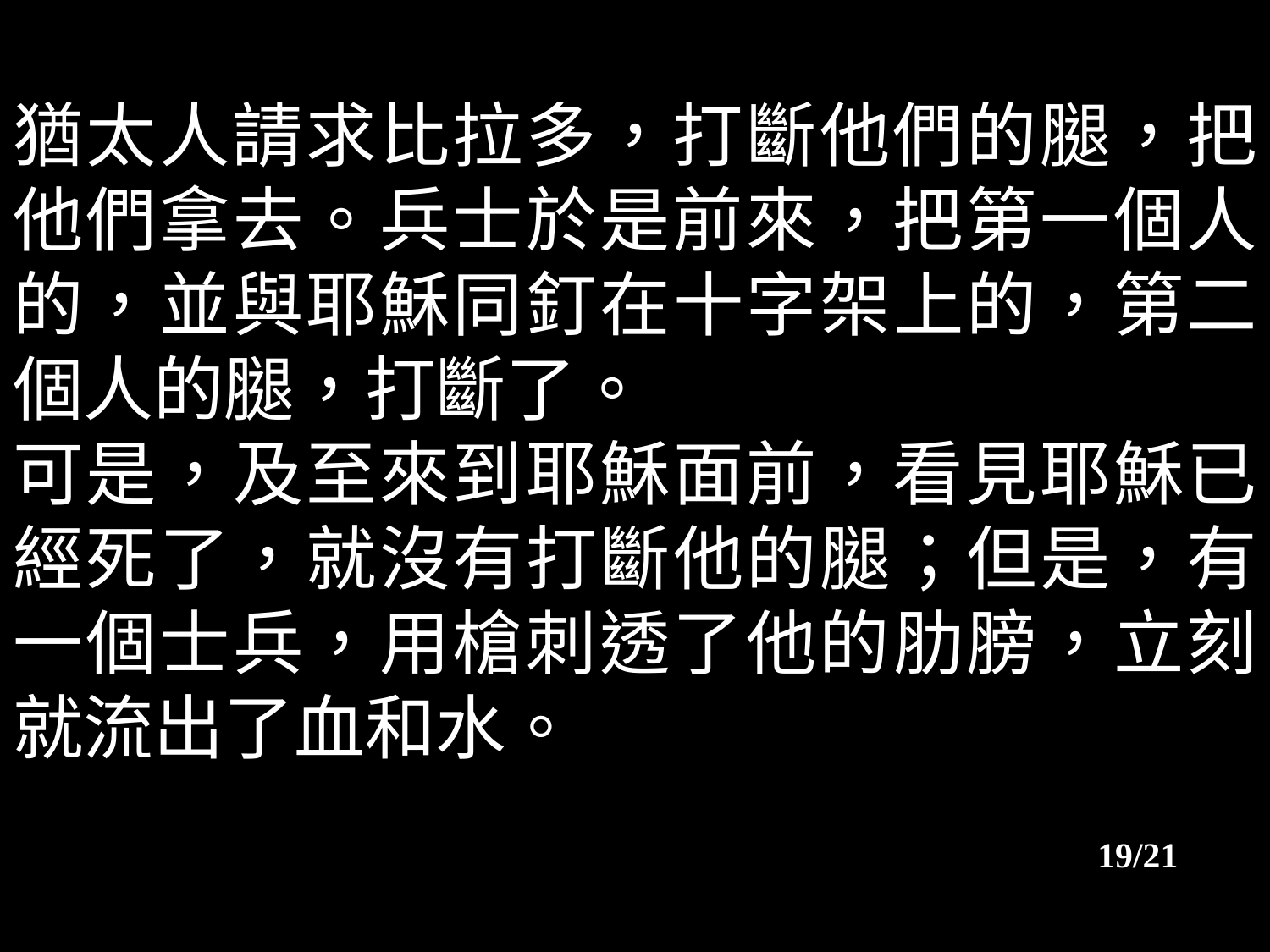

猶太人請求比拉多，打斷他們的腿，把他們拿去。兵士於是前來，把第一個人的，並與耶穌同釘在十字架上的，第二個人的腿，打斷了。
可是，及至來到耶穌面前，看見耶穌已經死了，就沒有打斷他的腿；但是，有一個士兵，用槍刺透了他的肋膀，立刻就流出了血和水。

19/21